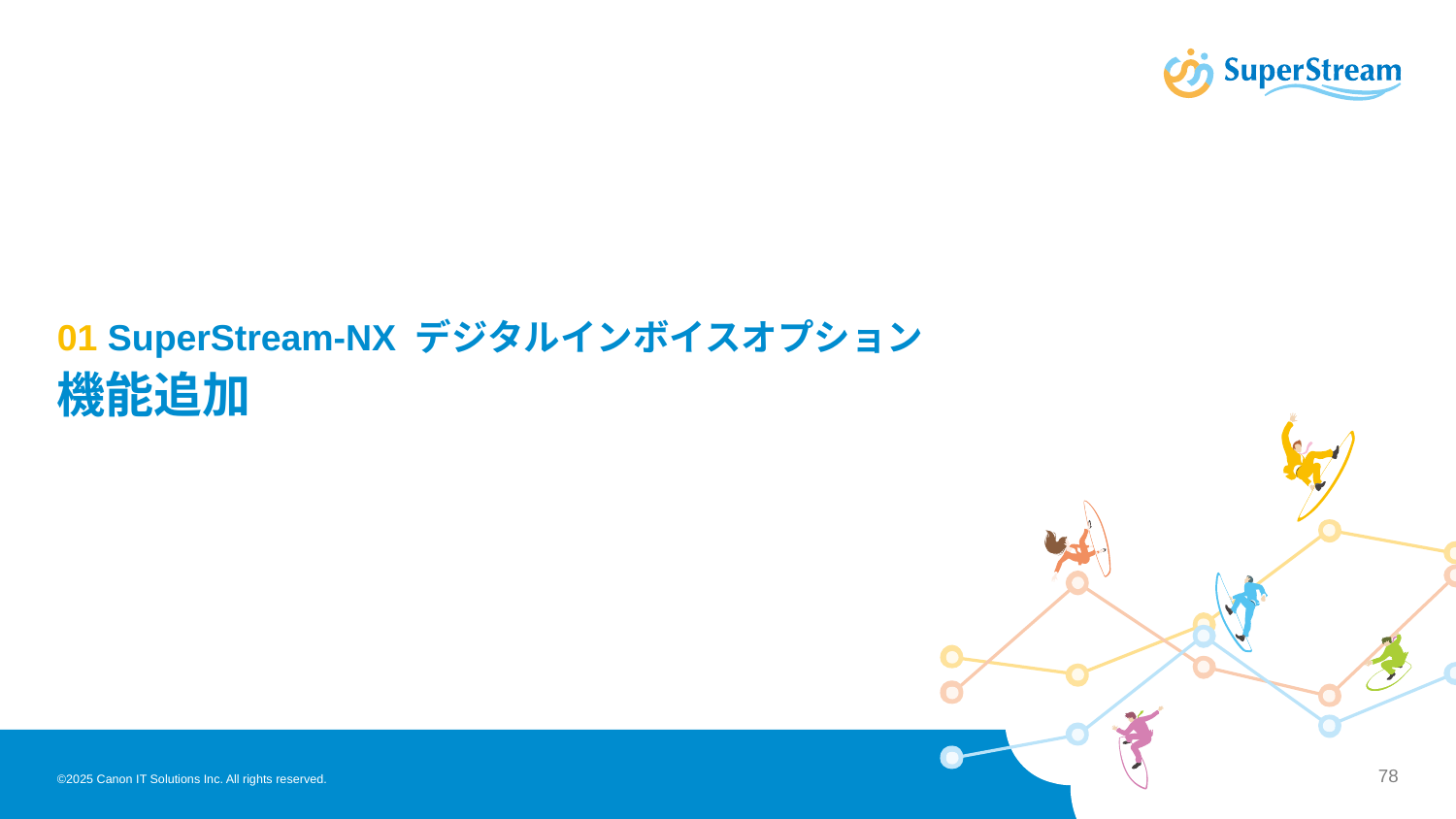

# 01 SuperStream-NX デジタルインボイスオプション 機能追加
©2025 Canon IT Solutions Inc. All rights reserved.
78